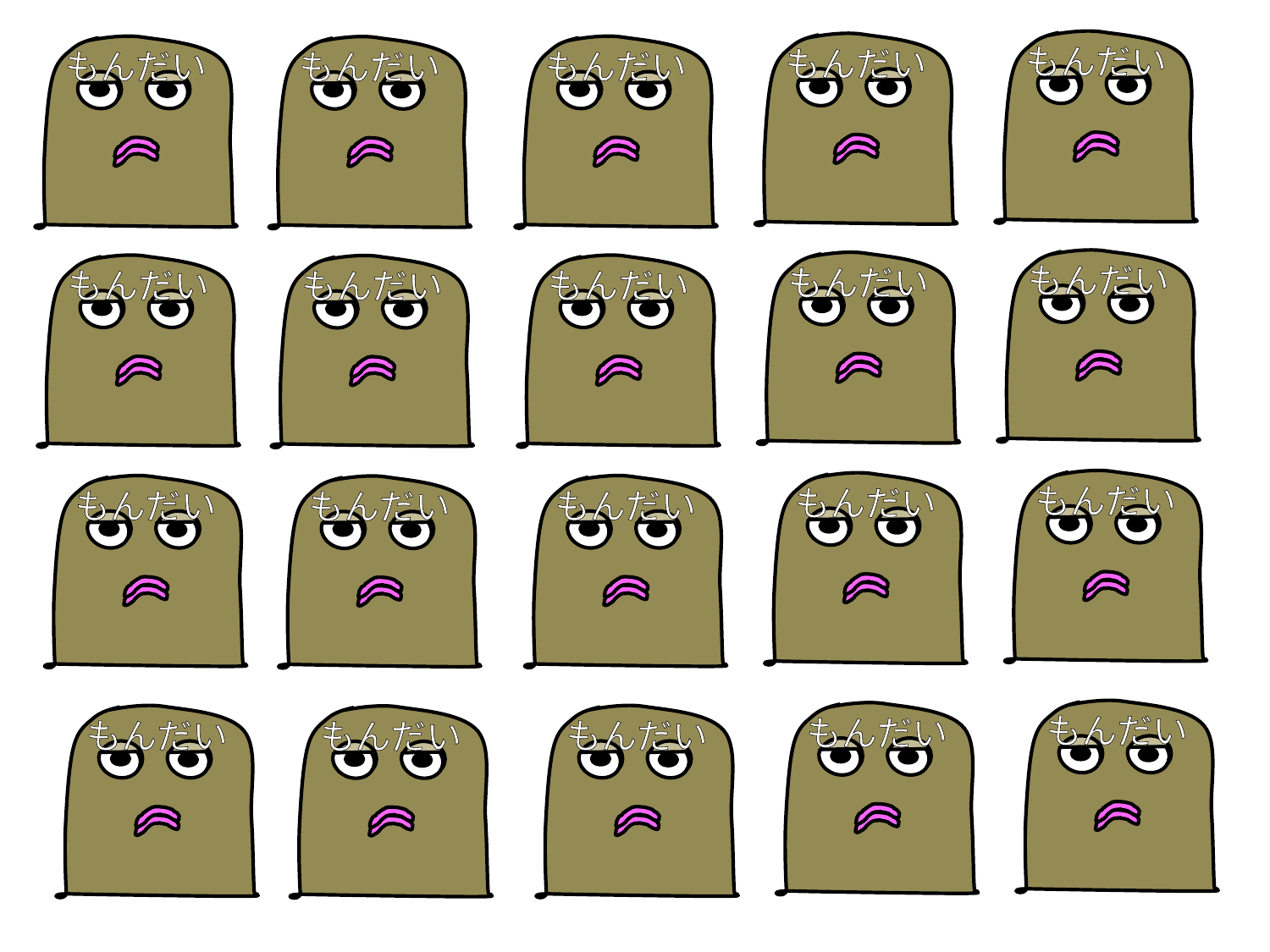

もんだい

もんだい

もんだい

もんだい

もんだい

もんだい

もんだい

もんだい

もんだい

もんだい

もんだい

もんだい

もんだい

もんだい

もんだい

もんだい

もんだい

もんだい

もんだい

もんだい